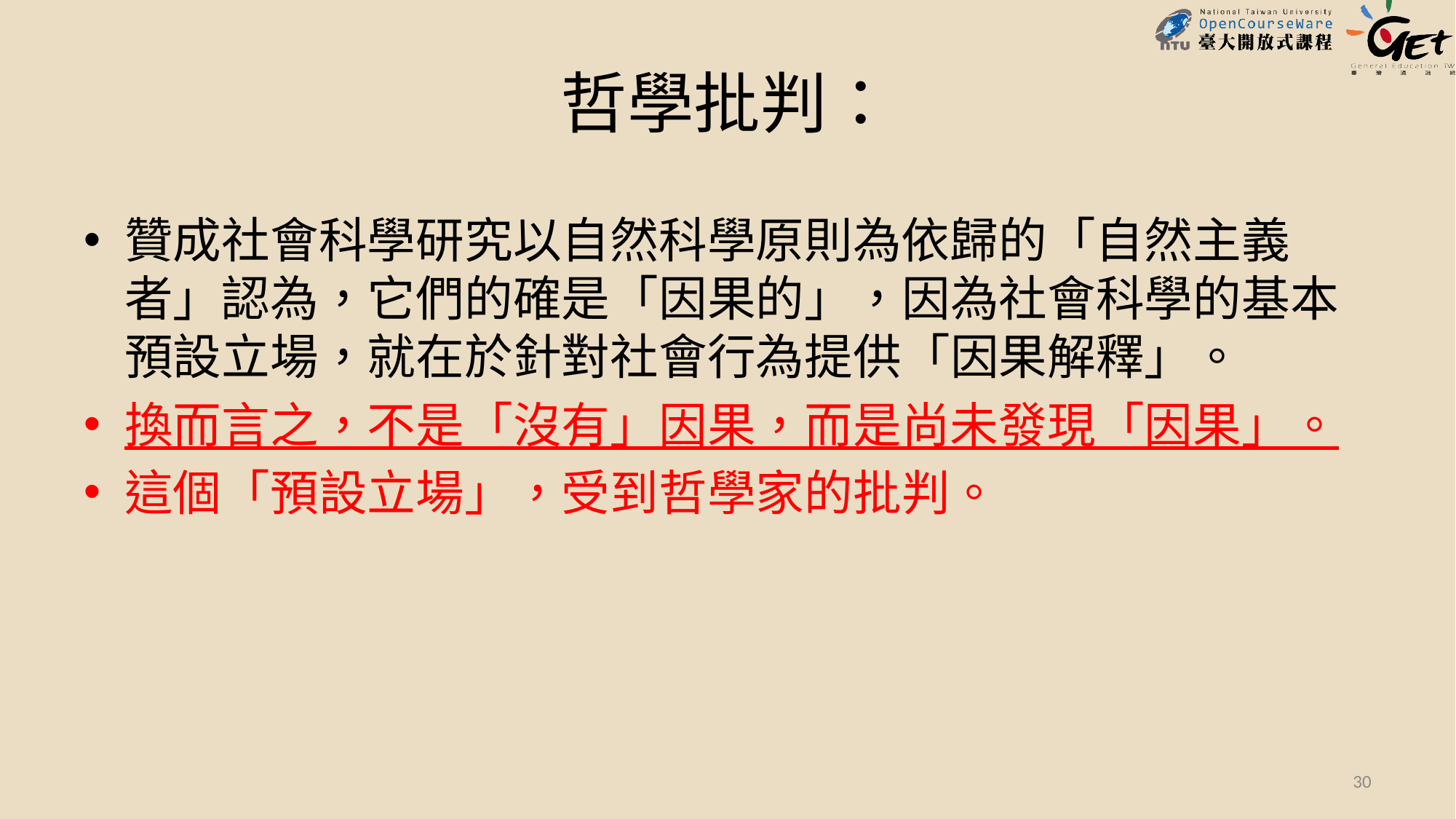

# 哲學批判：
贊成社會科學研究以自然科學原則為依歸的「自然主義者」認為，它們的確是「因果的」，因為社會科學的基本預設立場，就在於針對社會行為提供「因果解釋」。
換而言之，不是「沒有」因果，而是尚未發現「因果」。
這個「預設立場」，受到哲學家的批判。
30